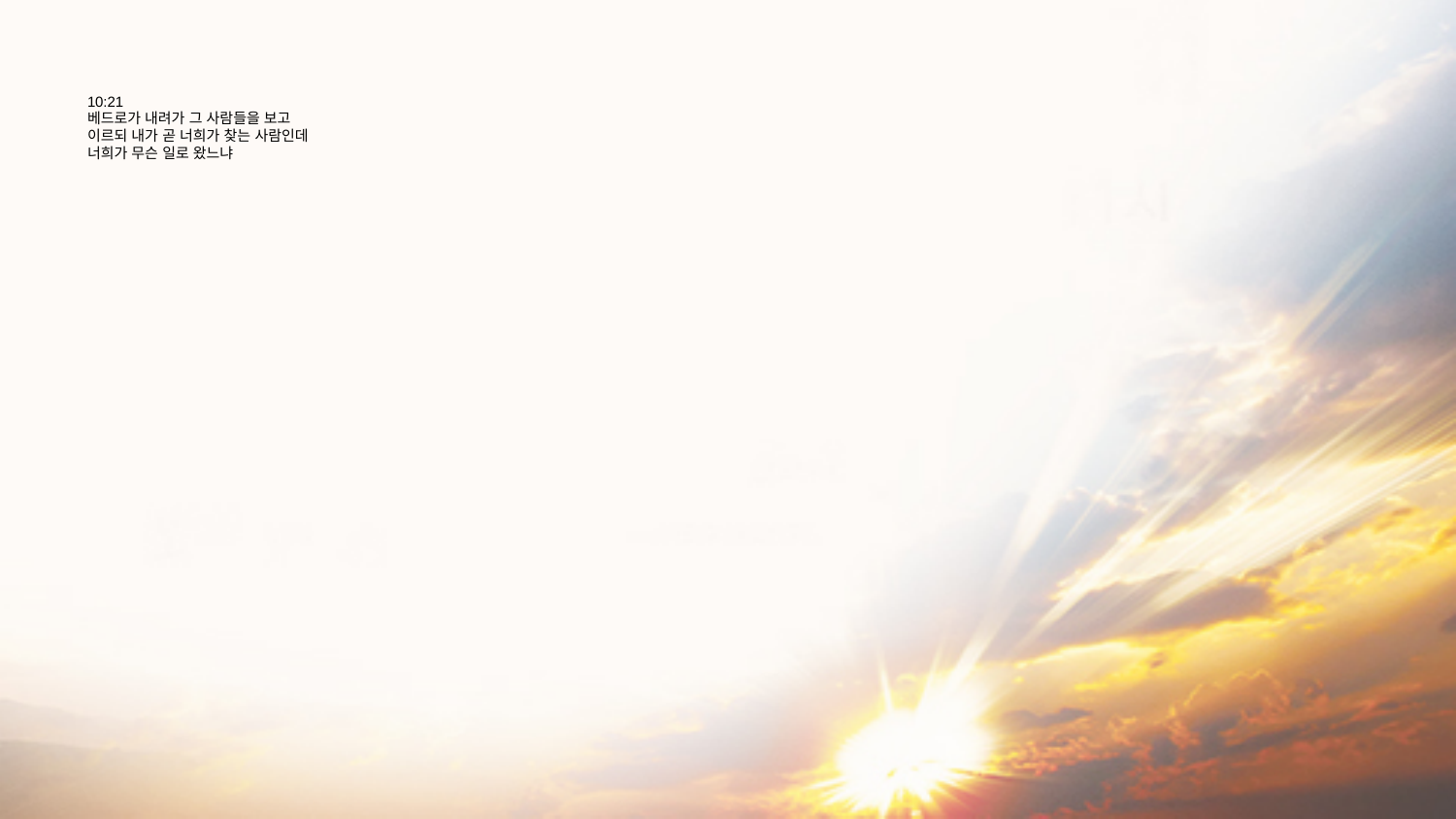

# 10:21 베드로가 내려가 그 사람들을 보고 이르되 내가 곧 너희가 찾는 사람인데 너희가 무슨 일로 왔느냐